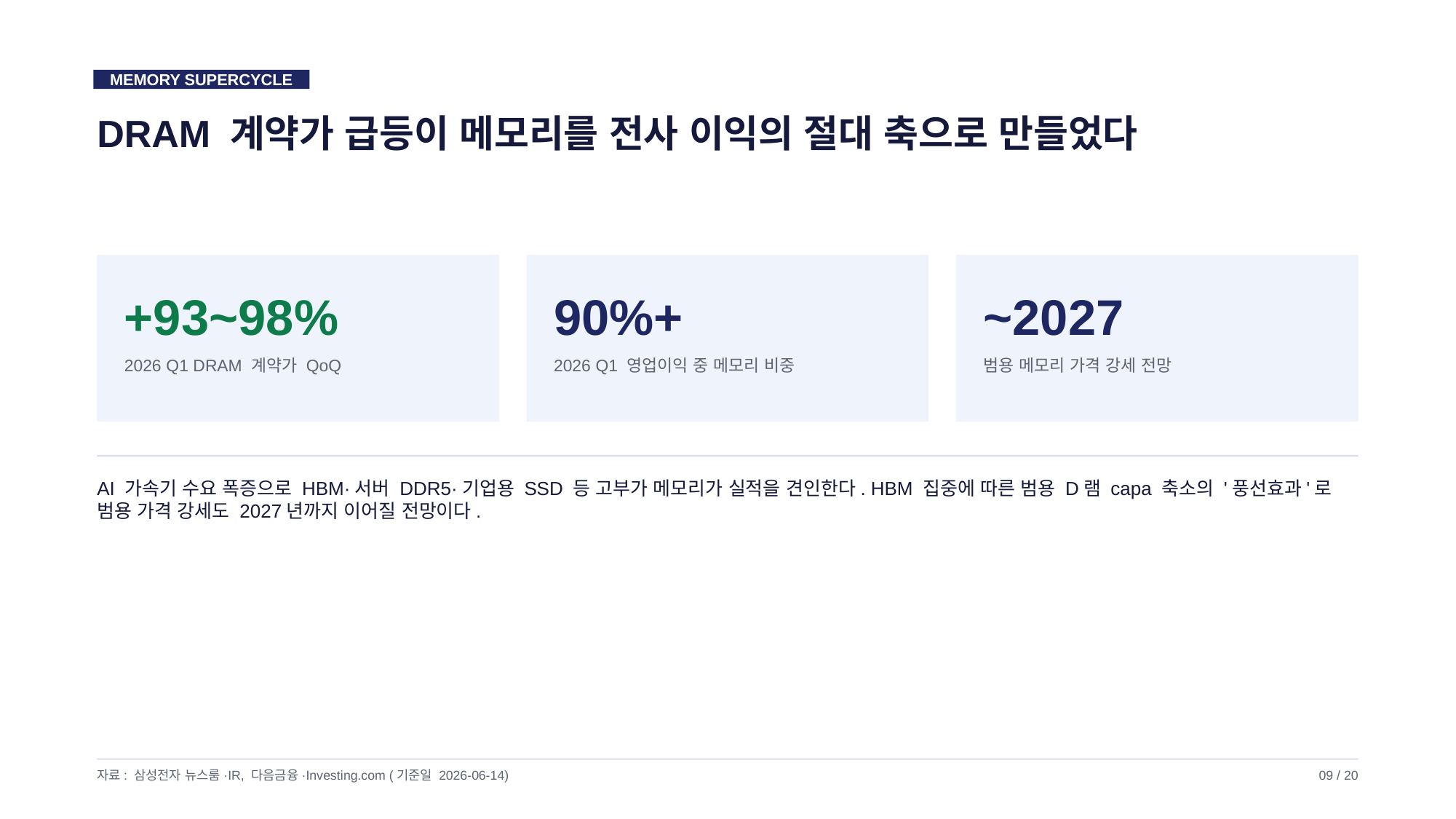

MEMORY SUPERCYCLE
DRAM 계약가 급등이 메모리를 전사 이익의 절대 축으로 만들었다

+93~98%
90%+
~2027
2026 Q1 DRAM 계약가 QoQ
2026 Q1 영업이익 중 메모리 비중
범용 메모리 가격 강세 전망

AI 가속기 수요 폭증으로 HBM·서버 DDR5·기업용 SSD 등 고부가 메모리가 실적을 견인한다. HBM 집중에 따른 범용 D램 capa 축소의 '풍선효과'로 범용 가격 강세도 2027년까지 이어질 전망이다.

자료: 삼성전자 뉴스룸·IR, 다음금융·Investing.com (기준일 2026-06-14)
09 / 20